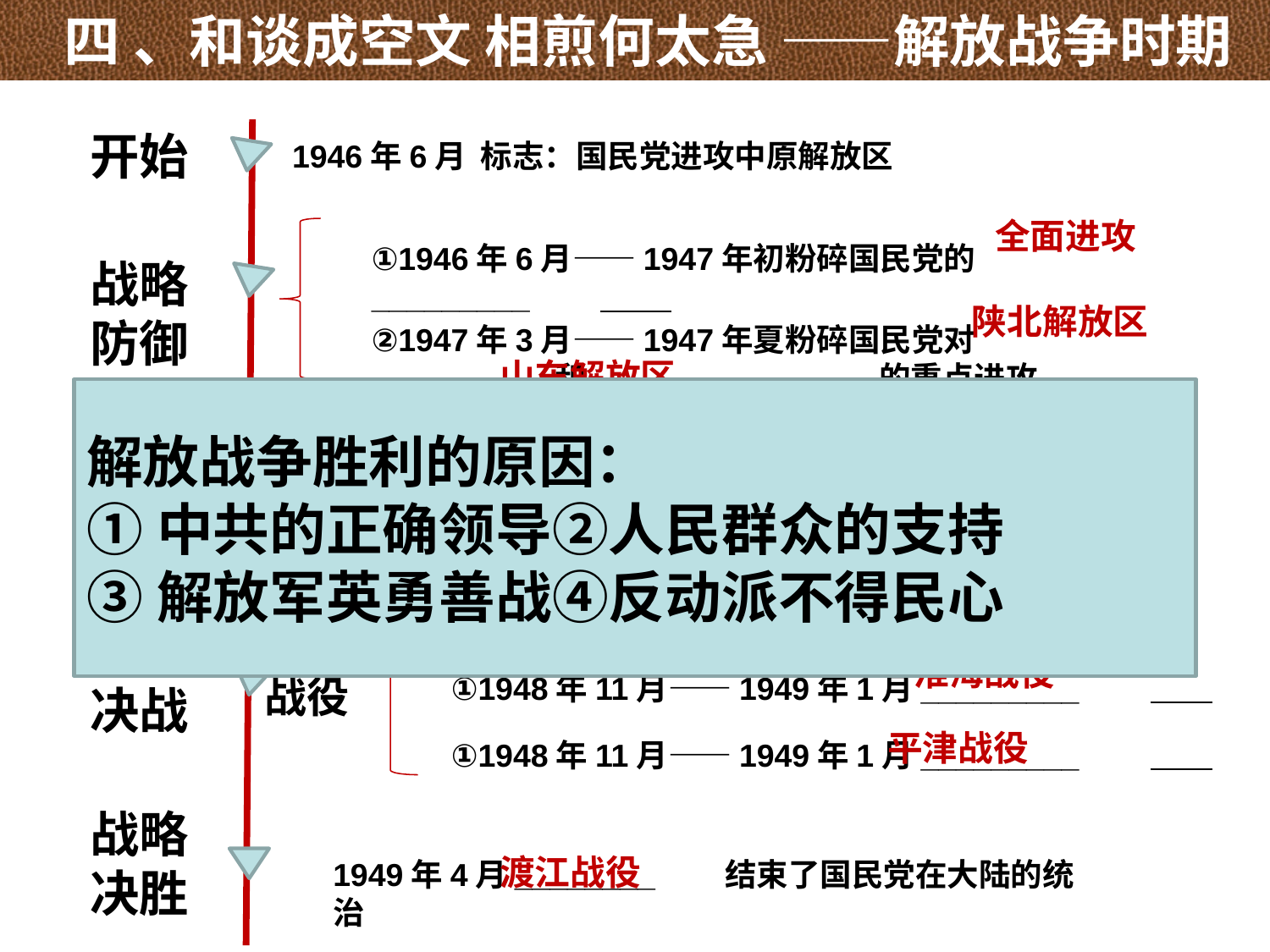

四 、和谈成空文 相煎何太急 ——解放战争时期
开始
1946年6月  标志：国民党进攻中原解放区

全面进攻

①1946年6月——1947年初粉碎国民党的_________
战略防御

陕北解放区
②1947年3月——1947年夏粉碎国民党对__________和        ____________ 的重点进攻
山东解放区
解放战争胜利的原因：
①中共的正确领导②人民群众的支持
③解放军英勇善战④反动派不得民心
刘邓大军千里挺进大别山
战略反攻
1947年夏  标志：___________________________

辽沈战役

①1948年9月——11月  _________
战略决战
三大战役
淮海战役
①1948年11月——1949年1月_________

平津战役
①1948年11月——1949年1月_________
战略决胜
渡江战役

1949年4月________       结束了国民党在大陆的统治